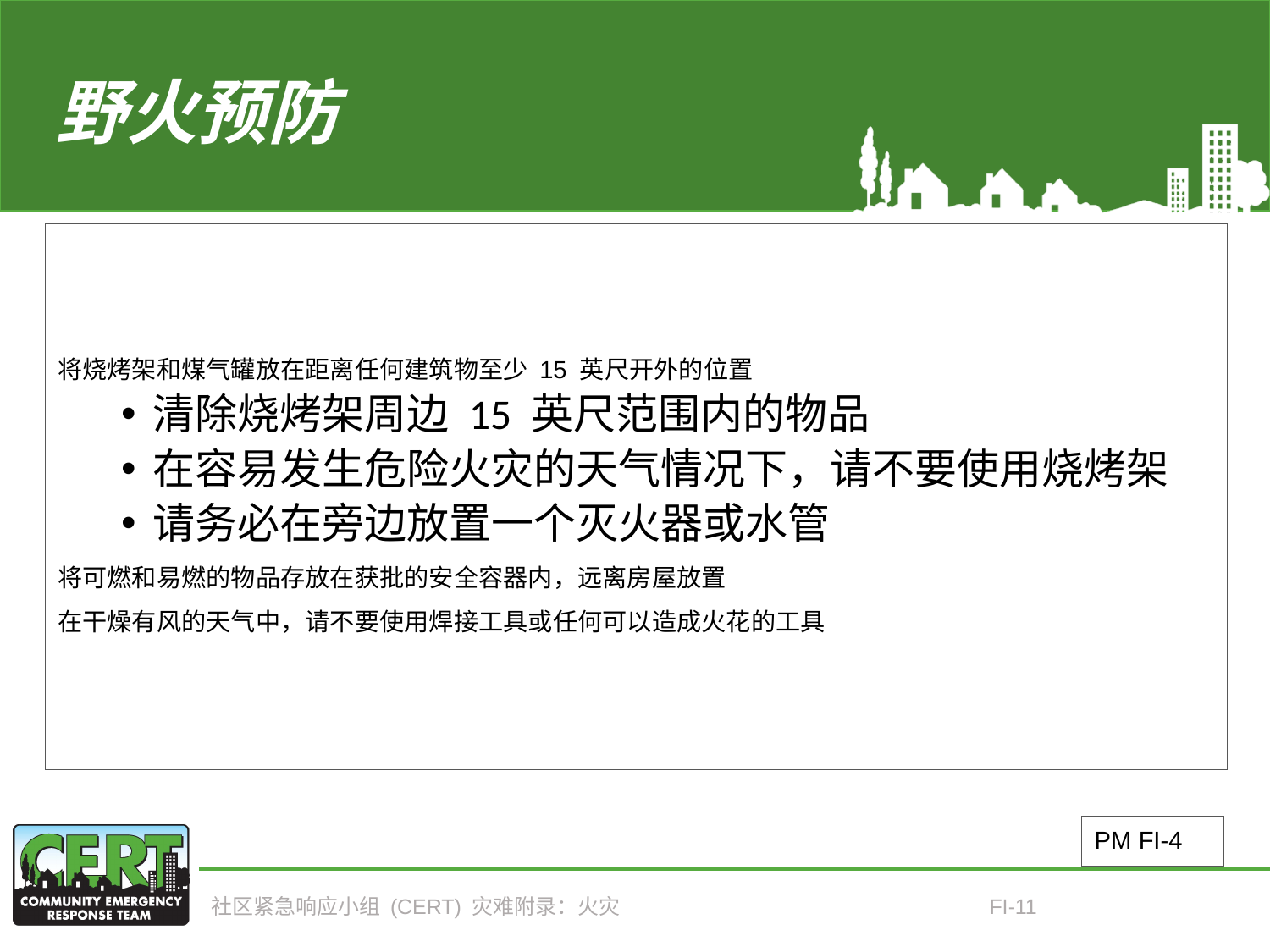

# 野火预防
将烧烤架和煤气罐放在距离任何建筑物至少 15 英尺开外的位置
清除烧烤架周边 15 英尺范围内的物品
在容易发生危险火灾的天气情况下，请不要使用烧烤架
请务必在旁边放置一个灭火器或水管
将可燃和易燃的物品存放在获批的安全容器内，远离房屋放置
在干燥有风的天气中，请不要使用焊接工具或任何可以造成火花的工具
PM FI-4
社区紧急响应小组 (CERT) 灾难附录：火灾
FI-11